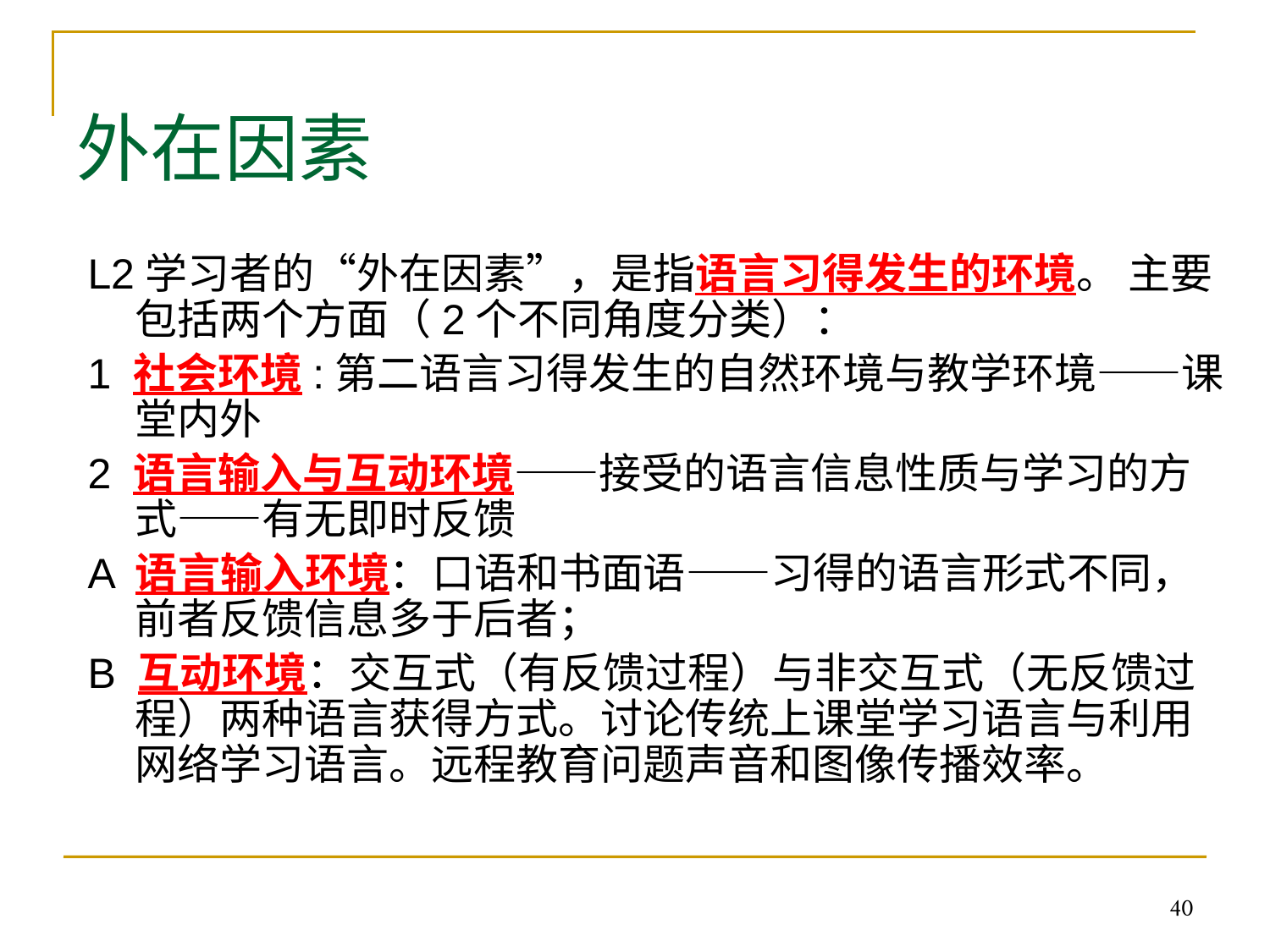

# 外在因素
L2学习者的“外在因素”，是指语言习得发生的环境。 主要包括两个方面（2个不同角度分类）：
1 社会环境:第二语言习得发生的自然环境与教学环境——课堂内外
2 语言输入与互动环境——接受的语言信息性质与学习的方式——有无即时反馈
A 语言输入环境：口语和书面语——习得的语言形式不同，前者反馈信息多于后者；
B 互动环境：交互式（有反馈过程）与非交互式（无反馈过程）两种语言获得方式。讨论传统上课堂学习语言与利用网络学习语言。远程教育问题声音和图像传播效率。
40